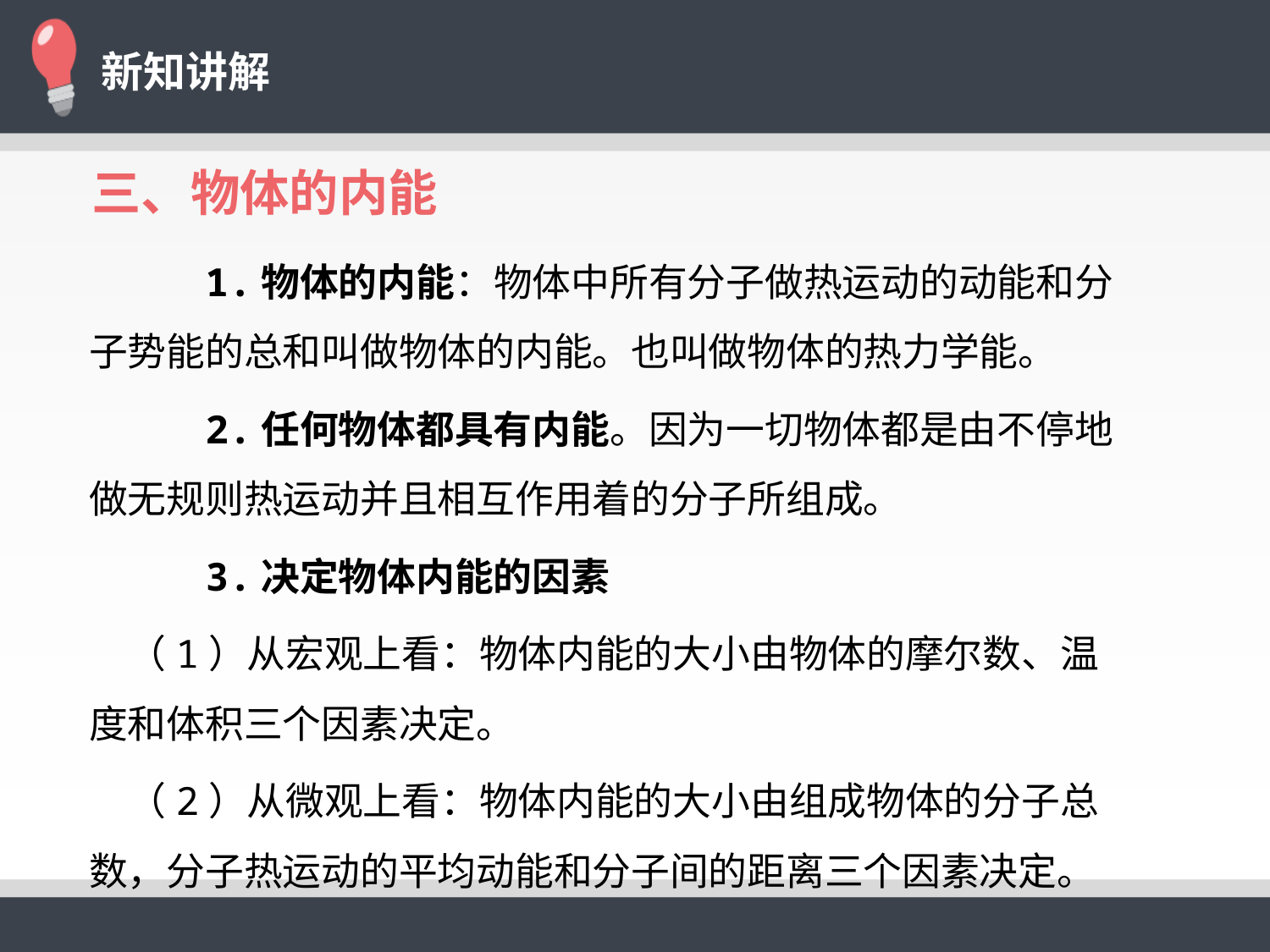

三、物体的内能
     1.物体的内能：物体中所有分子做热运动的动能和分子势能的总和叫做物体的内能。也叫做物体的热力学能。
     2.任何物体都具有内能。因为一切物体都是由不停地做无规则热运动并且相互作用着的分子所组成。
     3.决定物体内能的因素
　（1）从宏观上看：物体内能的大小由物体的摩尔数、温度和体积三个因素决定。
　（2）从微观上看：物体内能的大小由组成物体的分子总数，分子热运动的平均动能和分子间的距离三个因素决定。